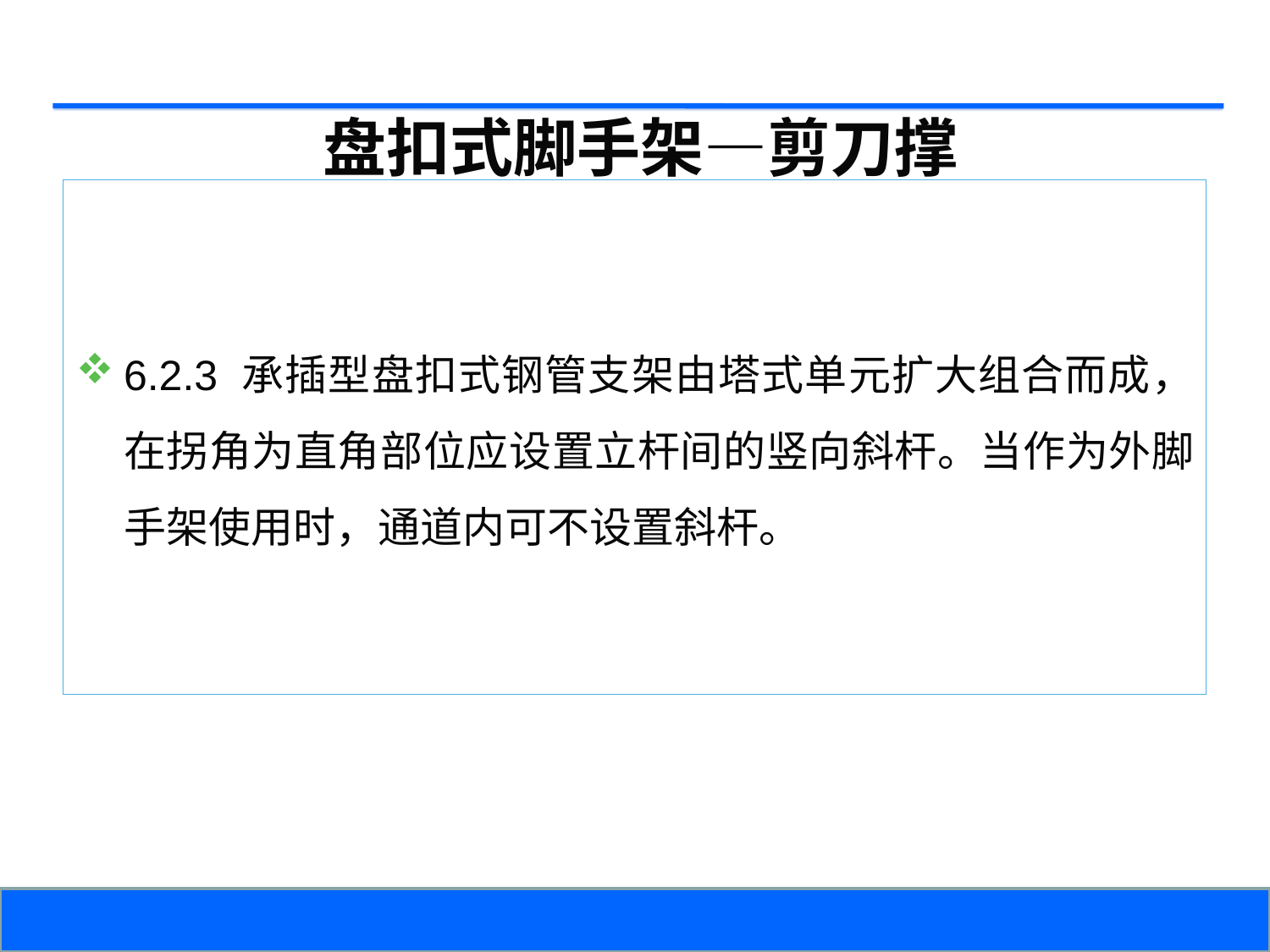

盘扣式脚手架—剪刀撑
6.2.3 承插型盘扣式钢管支架由塔式单元扩大组合而成，在拐角为直角部位应设置立杆间的竖向斜杆。当作为外脚手架使用时，通道内可不设置斜杆。